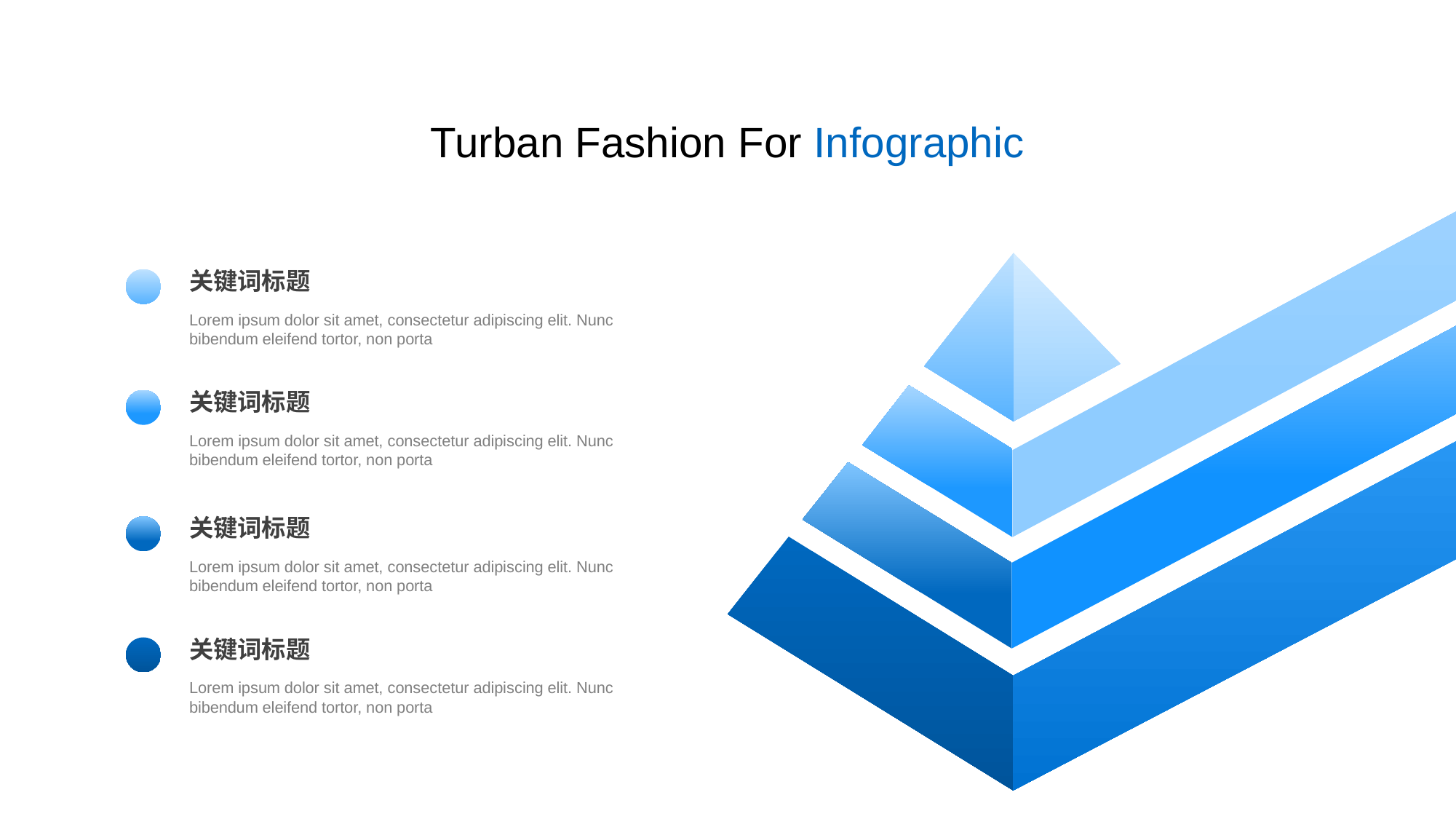

Turban Fashion For Infographic

关键词标题

Lorem ipsum dolor sit amet, consectetur adipiscing elit. Nunc bibendum eleifend tortor, non porta

关键词标题

Lorem ipsum dolor sit amet, consectetur adipiscing elit. Nunc bibendum eleifend tortor, non porta

关键词标题

Lorem ipsum dolor sit amet, consectetur adipiscing elit. Nunc bibendum eleifend tortor, non porta
关键词标题

Lorem ipsum dolor sit amet, consectetur adipiscing elit. Nunc bibendum eleifend tortor, non porta